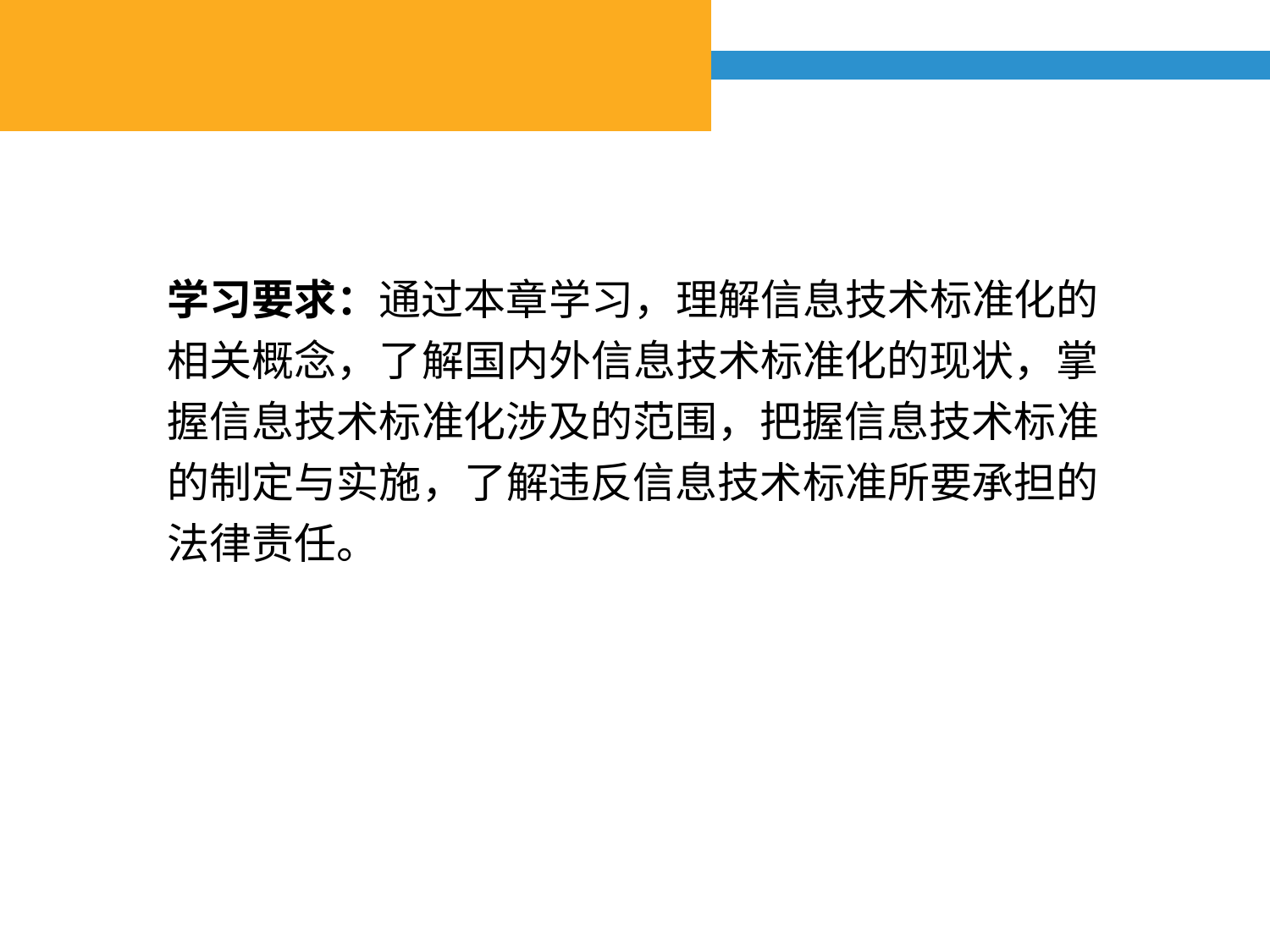

学习要求：通过本章学习，理解信息技术标准化的相关概念，了解国内外信息技术标准化的现状，掌握信息技术标准化涉及的范围，把握信息技术标准的制定与实施，了解违反信息技术标准所要承担的法律责任。